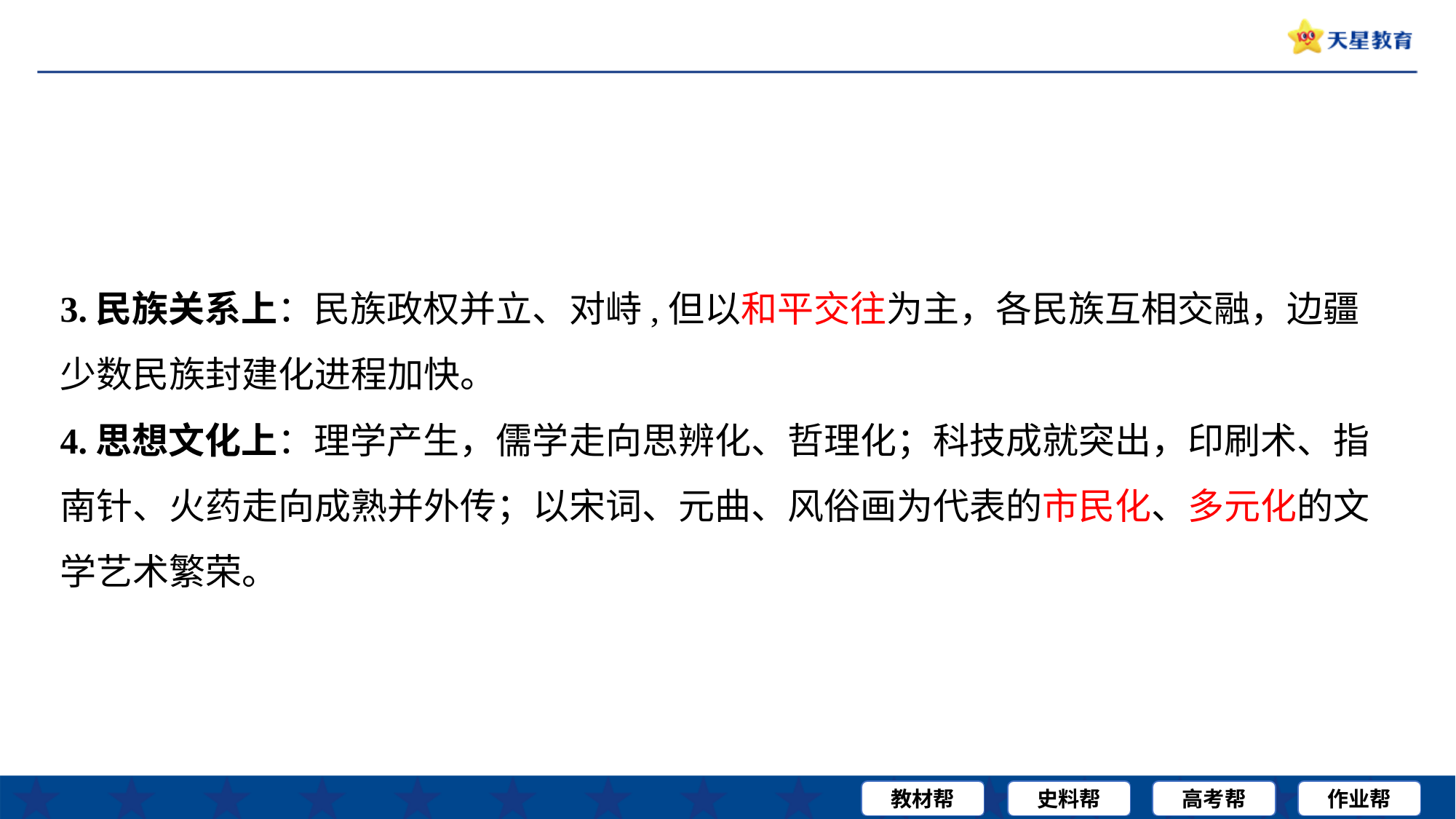

3.民族关系上：民族政权并立、对峙,但以和平交往为主，各民族互相交融，边疆少数民族封建化进程加快。
4.思想文化上：理学产生，儒学走向思辨化、哲理化；科技成就突出，印刷术、指南针、火药走向成熟并外传；以宋词、元曲、风俗画为代表的市民化、多元化的文学艺术繁荣。